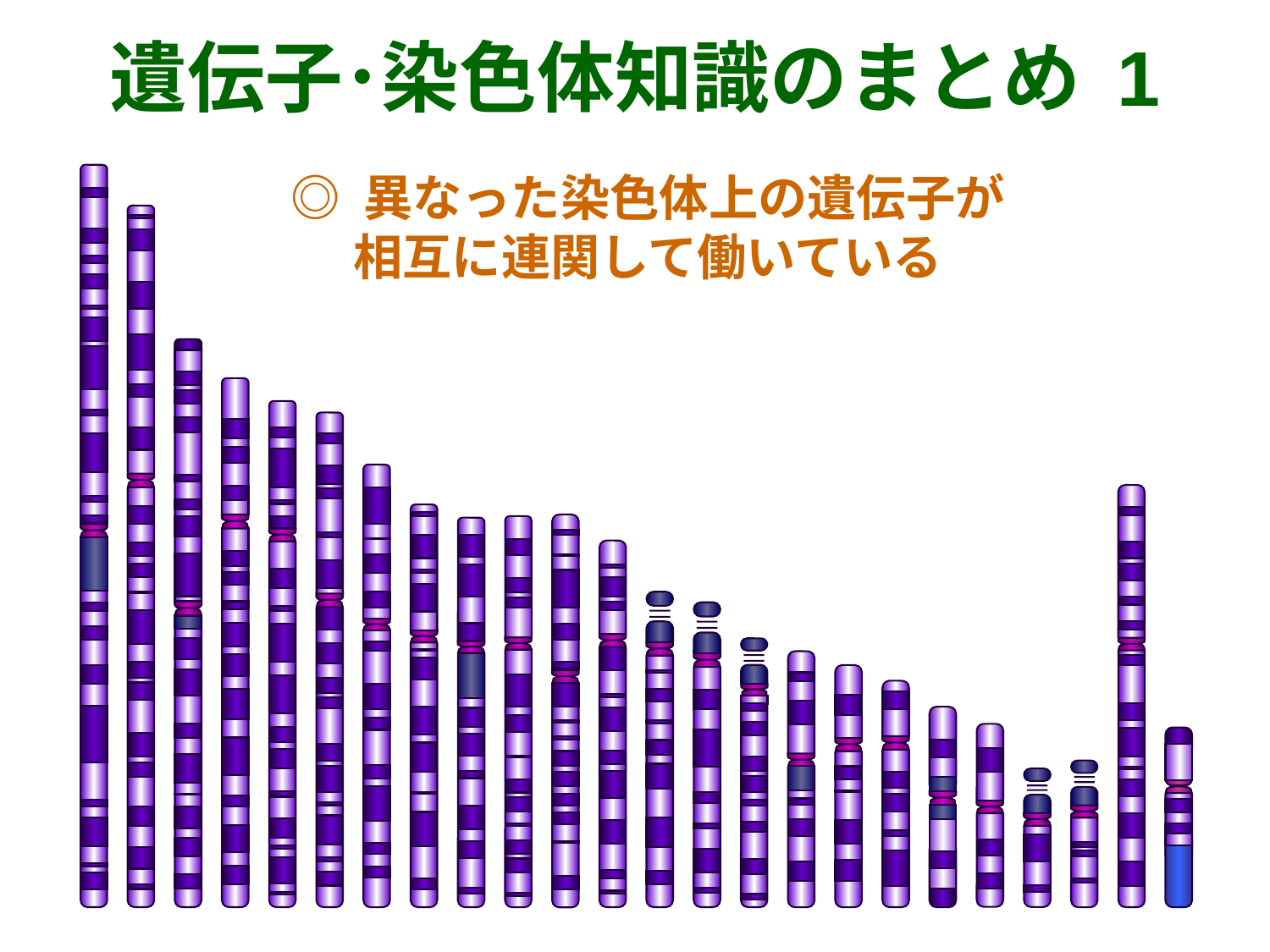

遺伝子･染色体知識のまとめ 1
◎ 異なった染色体上の遺伝子が
相互に連関して働いている

1

2
3
4
5
6
7
8
9
10
11
12
13
14
15
16
17
18
19
20
21
22
X
Y